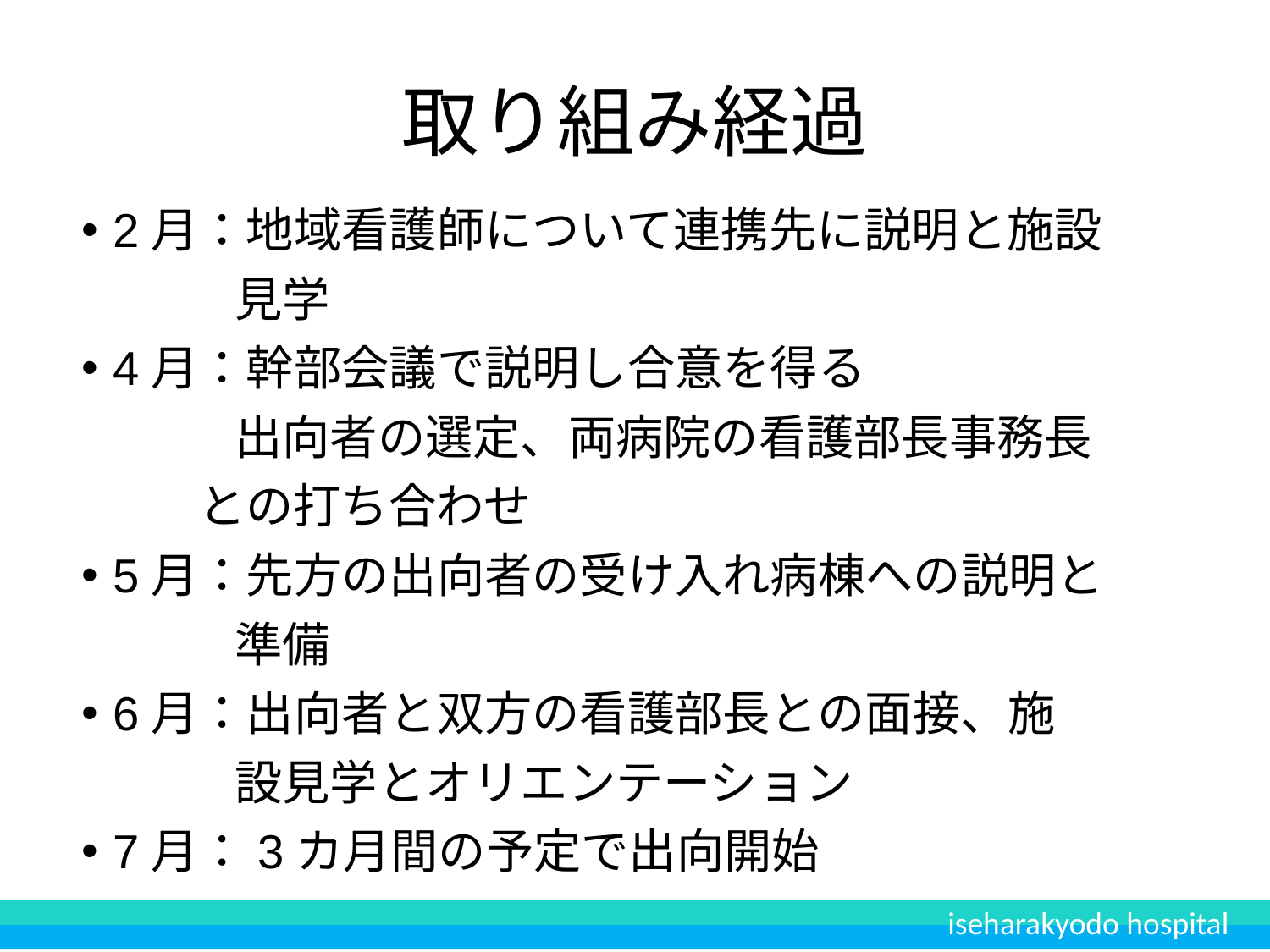

# 取り組み経過
2月：地域看護師について連携先に説明と施設
　　　 見学
4月：幹部会議で説明し合意を得る
　　　 出向者の選定、両病院の看護部長事務長
          との打ち合わせ
5月：先方の出向者の受け入れ病棟への説明と
　　　 準備
6月：出向者と双方の看護部長との面接、施
　　　 設見学とオリエンテーション
7月：3カ月間の予定で出向開始